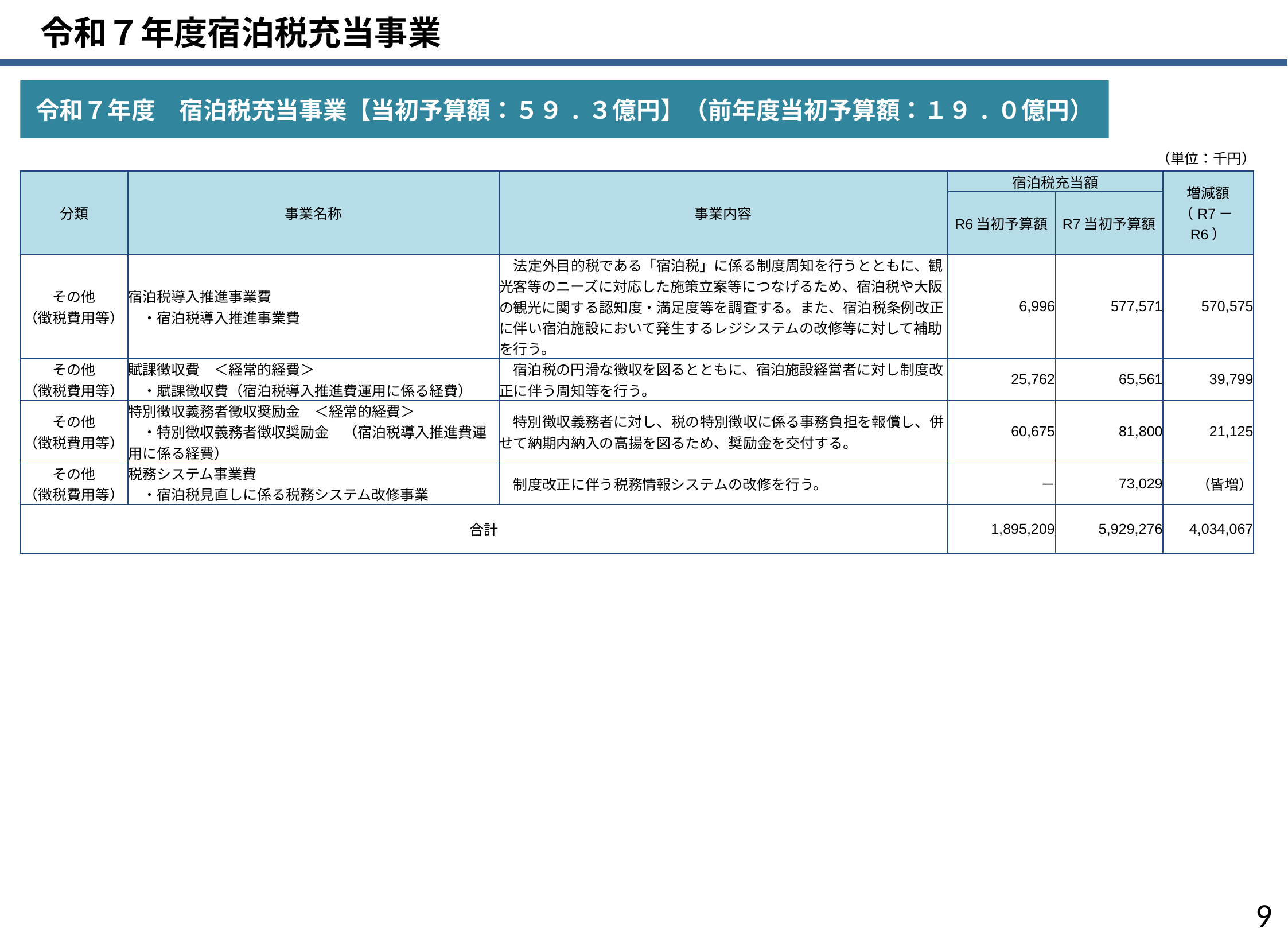

令和７年度宿泊税充当事業

令和７年度　宿泊税充当事業【当初予算額：５９.３億円】（前年度当初予算額：１９.０億円）
（単位：千円）
| 分類 | 事業名称 | 事業内容 | 宿泊税充当額 |  | 増減額 （R7－R6） |
| --- | --- | --- | --- | --- | --- |
|  |  |  | R6当初予算額 | R7当初予算額 |  |
| その他 （徴税費用等） | 宿泊税導入推進事業費 　・宿泊税導入推進事業費 | 法定外目的税である「宿泊税」に係る制度周知を行うとともに、観光客等のニーズに対応した施策立案等につなげるため、宿泊税や大阪の観光に関する認知度・満足度等を調査する。また、宿泊税条例改正に伴い宿泊施設において発生するレジシステムの改修等に対して補助を行う。 | 6,996 | 577,571 | 570,575 |
| その他 （徴税費用等） | 賦課徴収費　＜経常的経費＞ 　・賦課徴収費（宿泊税導入推進費運用に係る経費） | 宿泊税の円滑な徴収を図るとともに、宿泊施設経営者に対し制度改正に伴う周知等を行う。 | 25,762 | 65,561 | 39,799 |
| その他 （徴税費用等） | 特別徴収義務者徴収奨励金　＜経常的経費＞ 　・特別徴収義務者徴収奨励金　（宿泊税導入推進費運用に係る経費） | 特別徴収義務者に対し、税の特別徴収に係る事務負担を報償し、併せて納期内納入の高揚を図るため、奨励金を交付する。 | 60,675 | 81,800 | 21,125 |
| その他 （徴税費用等） | 税務システム事業費 　・宿泊税見直しに係る税務システム改修事業 | 制度改正に伴う税務情報システムの改修を行う。 | － | 73,029 | （皆増） |
| 合計 |  |  | 1,895,209 | 5,929,276 | 4,034,067 |
9